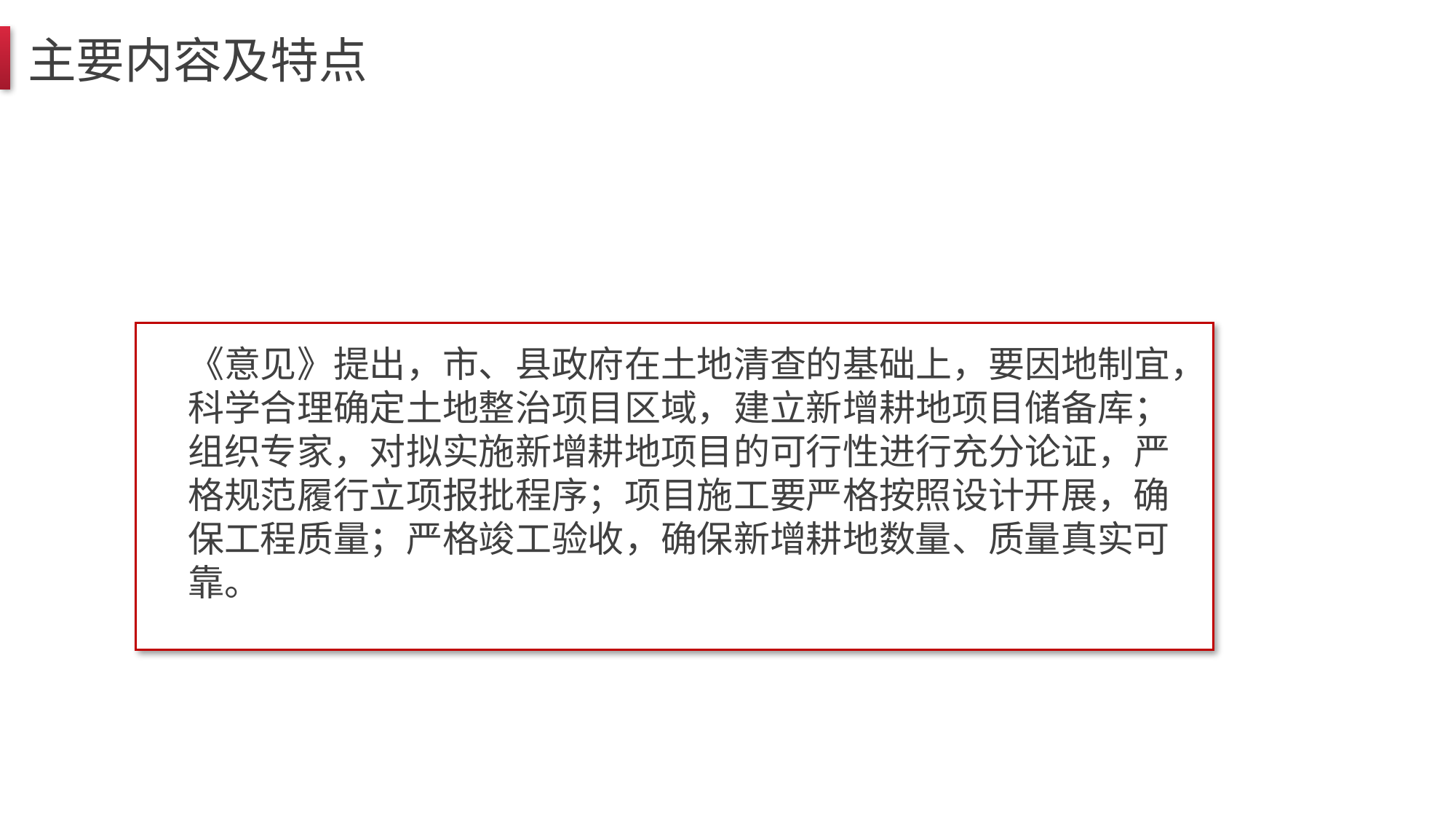

主要内容及特点

《意见》提出，市、县政府在土地清查的基础上，要因地制宜，科学合理确定土地整治项目区域，建立新增耕地项目储备库；组织专家，对拟实施新增耕地项目的可行性进行充分论证，严格规范履行立项报批程序；项目施工要严格按照设计开展，确保工程质量；严格竣工验收，确保新增耕地数量、质量真实可靠。